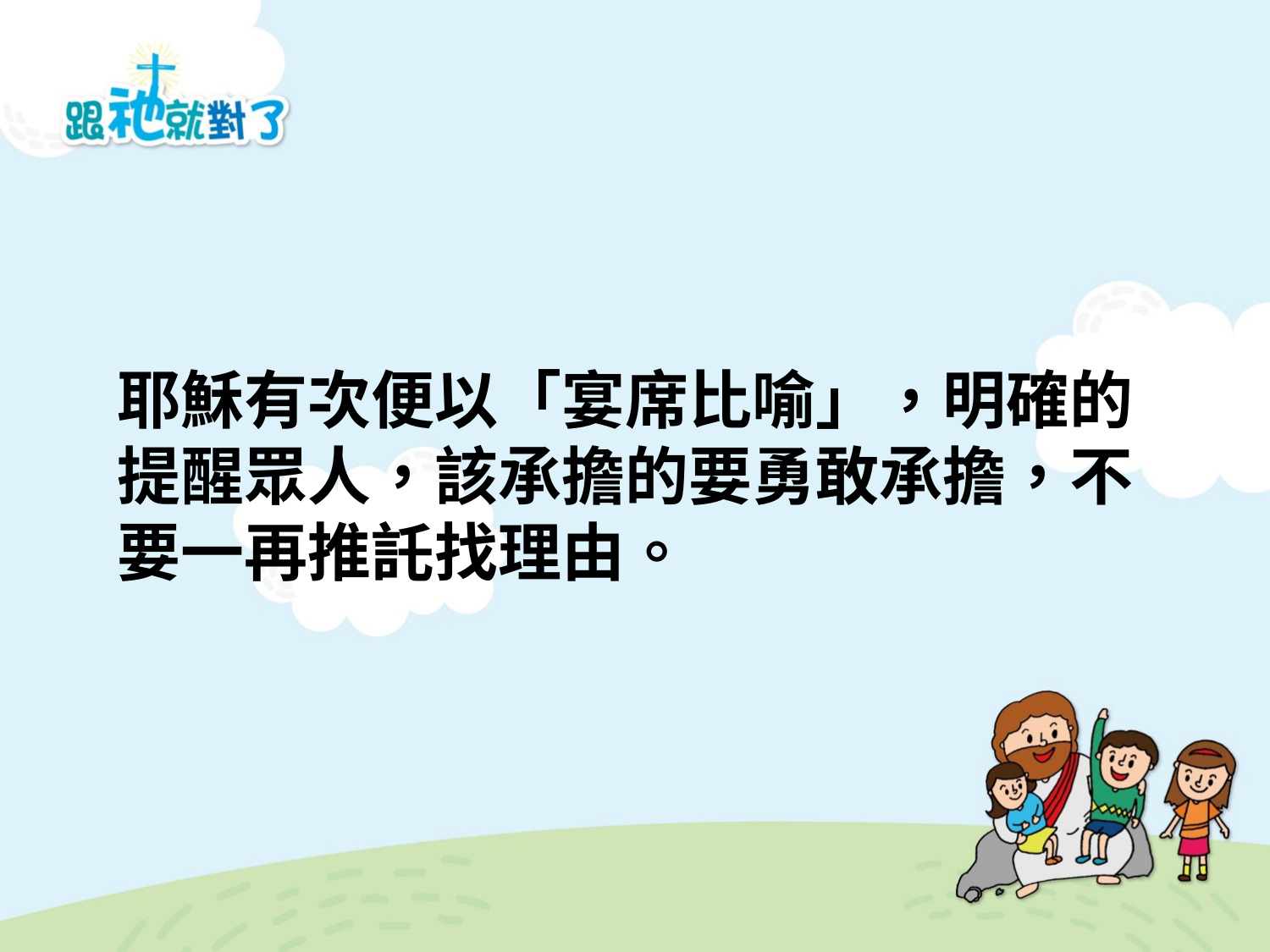

耶穌有次便以「宴席比喻」，明確的提醒眾人，該承擔的要勇敢承擔，不要一再推託找理由。